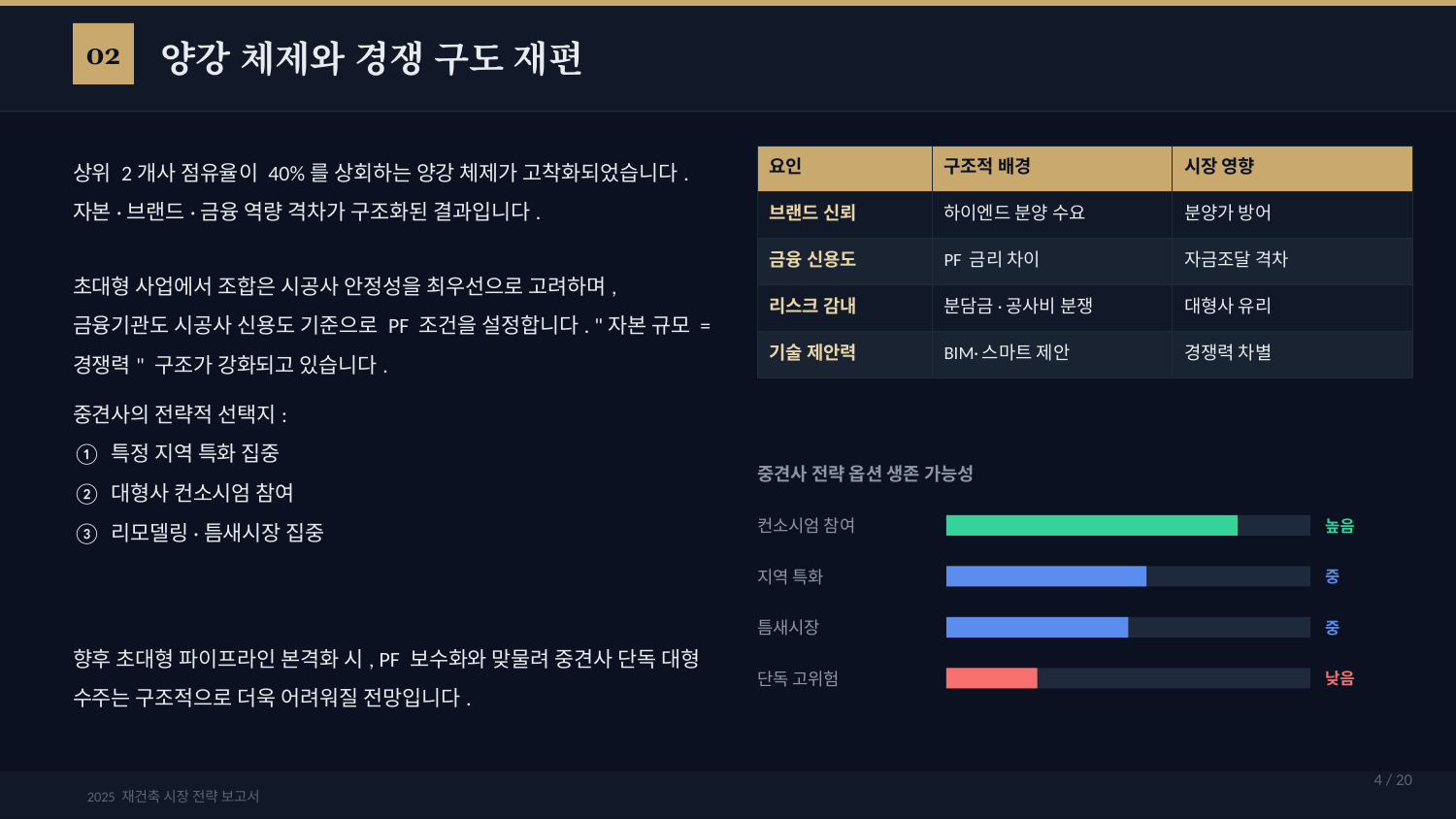

양강 체제와 경쟁 구도 재편

02

상위 2개사 점유율이 40%를 상회하는 양강 체제가 고착화되었습니다. 자본·브랜드·금융 역량 격차가 구조화된 결과입니다.
| 요인 | 구조적 배경 | 시장 영향 |
| --- | --- | --- |
| 브랜드 신뢰 | 하이엔드 분양 수요 | 분양가 방어 |
| 금융 신용도 | PF 금리 차이 | 자금조달 격차 |
| 리스크 감내 | 분담금·공사비 분쟁 | 대형사 유리 |
| 기술 제안력 | BIM·스마트 제안 | 경쟁력 차별 |
초대형 사업에서 조합은 시공사 안정성을 최우선으로 고려하며, 금융기관도 시공사 신용도 기준으로 PF 조건을 설정합니다. "자본 규모 = 경쟁력" 구조가 강화되고 있습니다.
중견사의 전략적 선택지:
① 특정 지역 특화 집중
② 대형사 컨소시엄 참여
③ 리모델링·틈새시장 집중
중견사 전략 옵션 생존 가능성
컨소시엄 참여
높음

지역 특화
중

틈새시장
중

향후 초대형 파이프라인 본격화 시, PF 보수화와 맞물려 중견사 단독 대형 수주는 구조적으로 더욱 어려워질 전망입니다.
단독 고위험
낮음

4 / 20

2025 재건축 시장 전략 보고서